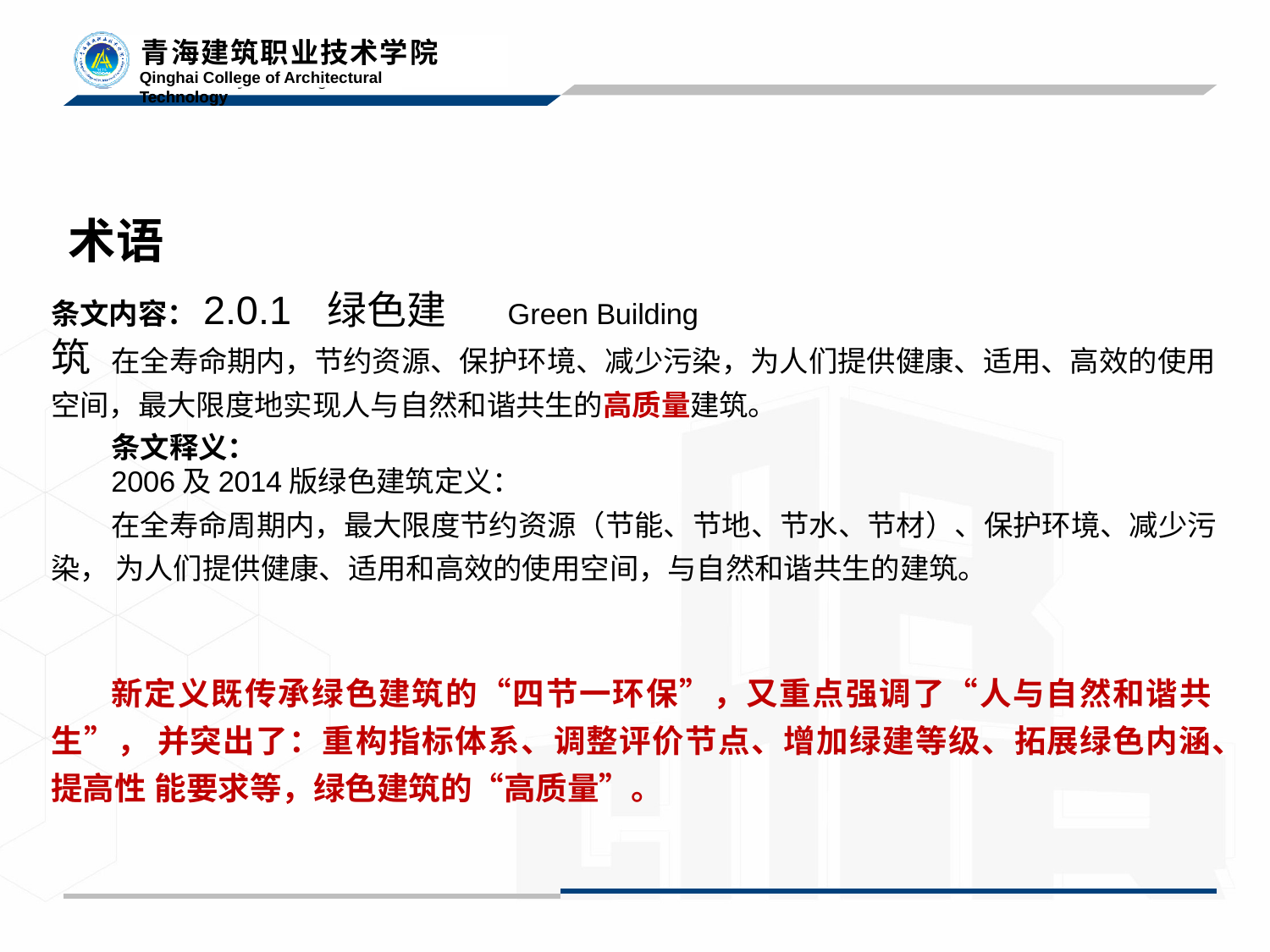

术语
# 条文内容：2.0.1	绿色建筑
Green Building
在全寿命期内，节约资源、保护环境、减少污染，为人们提供健康、适用、高效的使用 空间，最大限度地实现人与自然和谐共生的高质量建筑。
条文释义：
2006及2014版绿色建筑定义：
在全寿命周期内，最大限度节约资源（节能、节地、节水、节材）、保护环境、减少污染， 为人们提供健康、适用和高效的使用空间，与自然和谐共生的建筑。

新定义既传承绿色建筑的“四节一环保”，又重点强调了“人与自然和谐共生”， 并突出了：重构指标体系、调整评价节点、增加绿建等级、拓展绿色内涵、提高性 能要求等，绿色建筑的“高质量”。